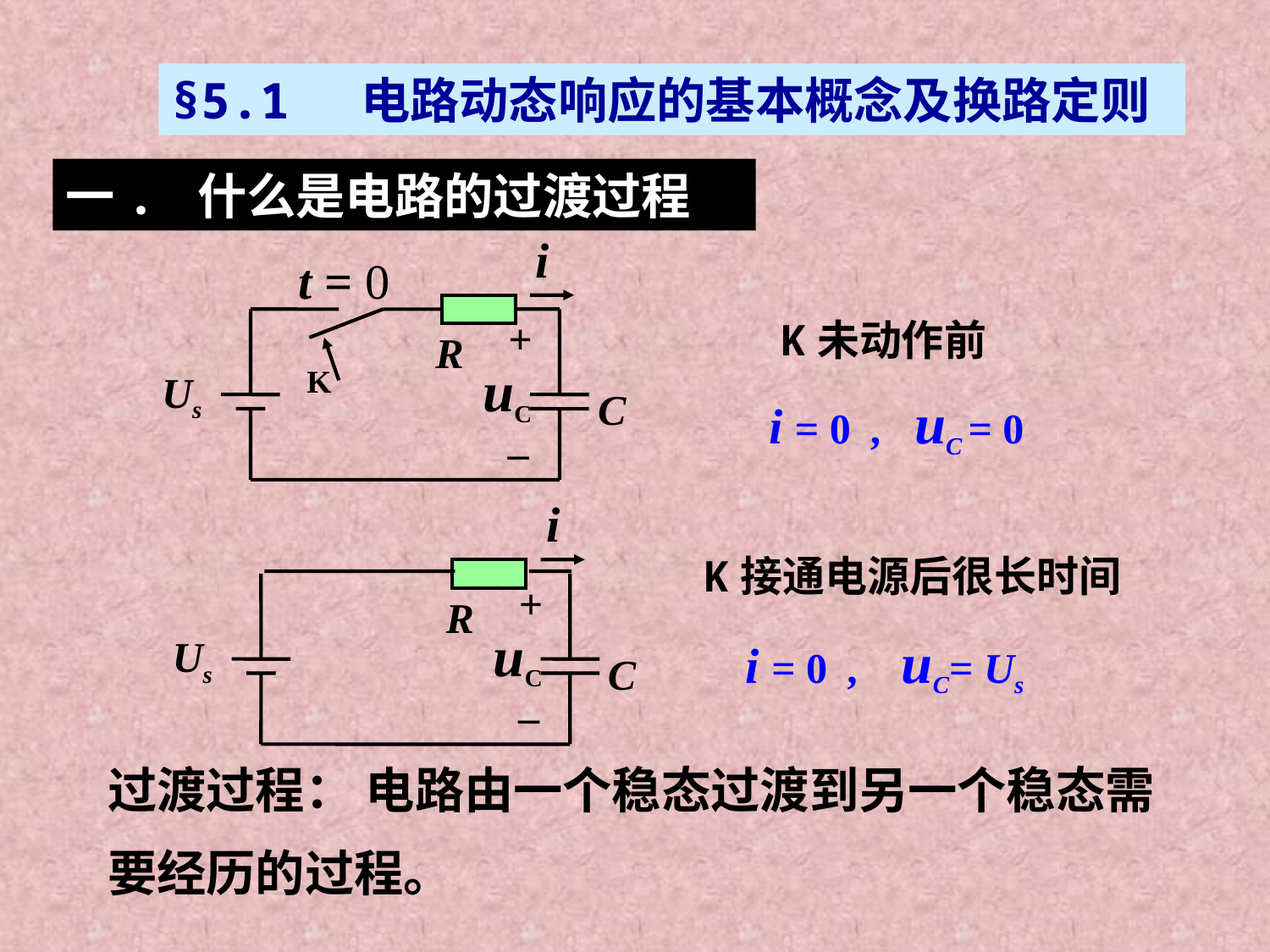

§5.1  电路动态响应的基本概念及换路定则
一. 什么是电路的过渡过程
i

R
+
–
uC

K
Us
C

 t = 0
K未动作前
i = 0  ,   uC = 0
i

R
+
–
uC

Us
C

K接通电源后很长时间
i = 0  ,    uC= Us
过渡过程： 电路由一个稳态过渡到另一个稳态需要经历的过程。